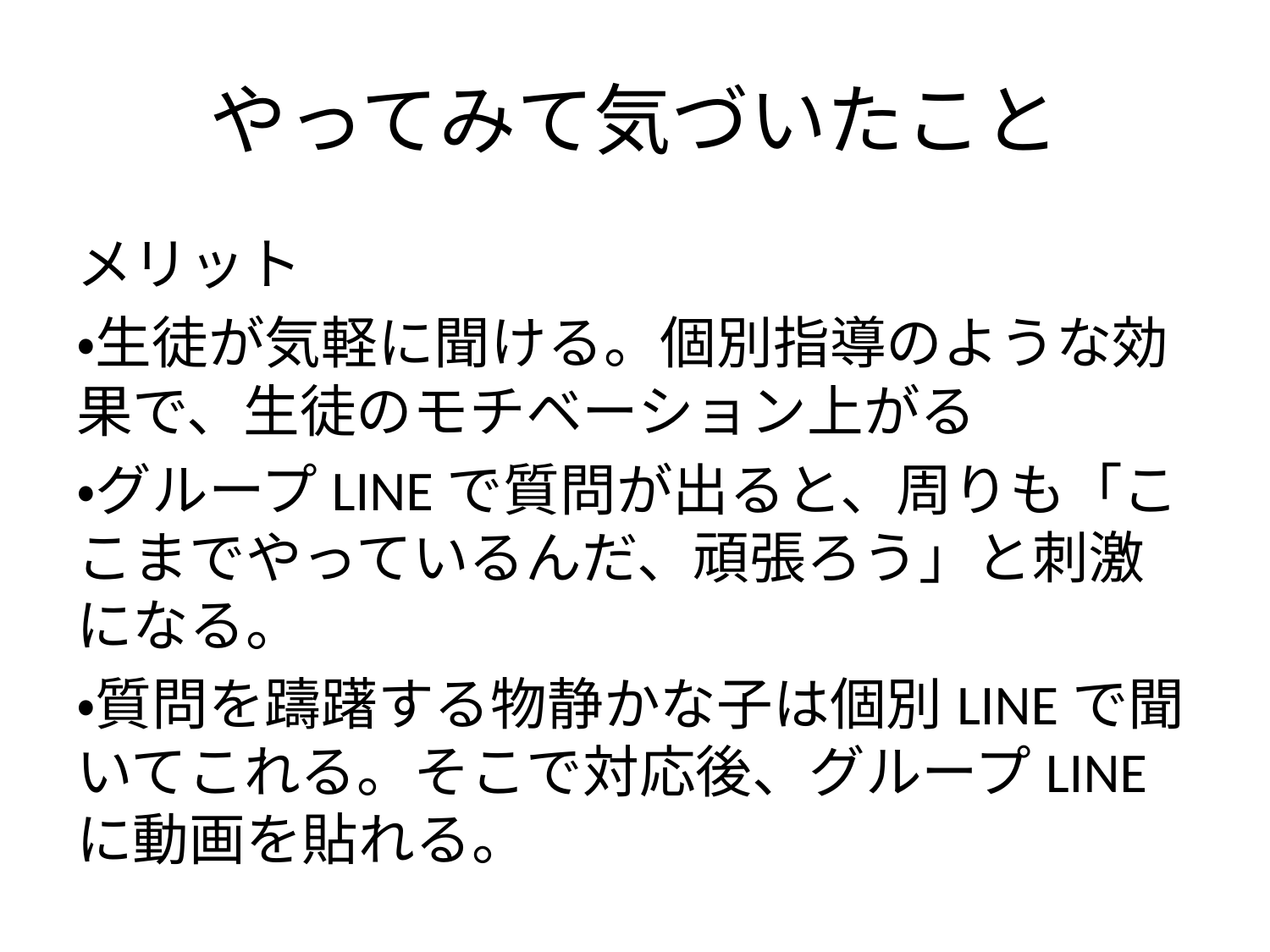

# やってみて気づいたこと
メリット
・生徒が気軽に聞ける。個別指導のような効果で、生徒のモチベーション上がる
・グループLINEで質問が出ると、周りも「ここまでやっているんだ、頑張ろう」と刺激になる。
・質問を躊躇する物静かな子は個別LINEで聞いてこれる。そこで対応後、グループLINEに動画を貼れる。